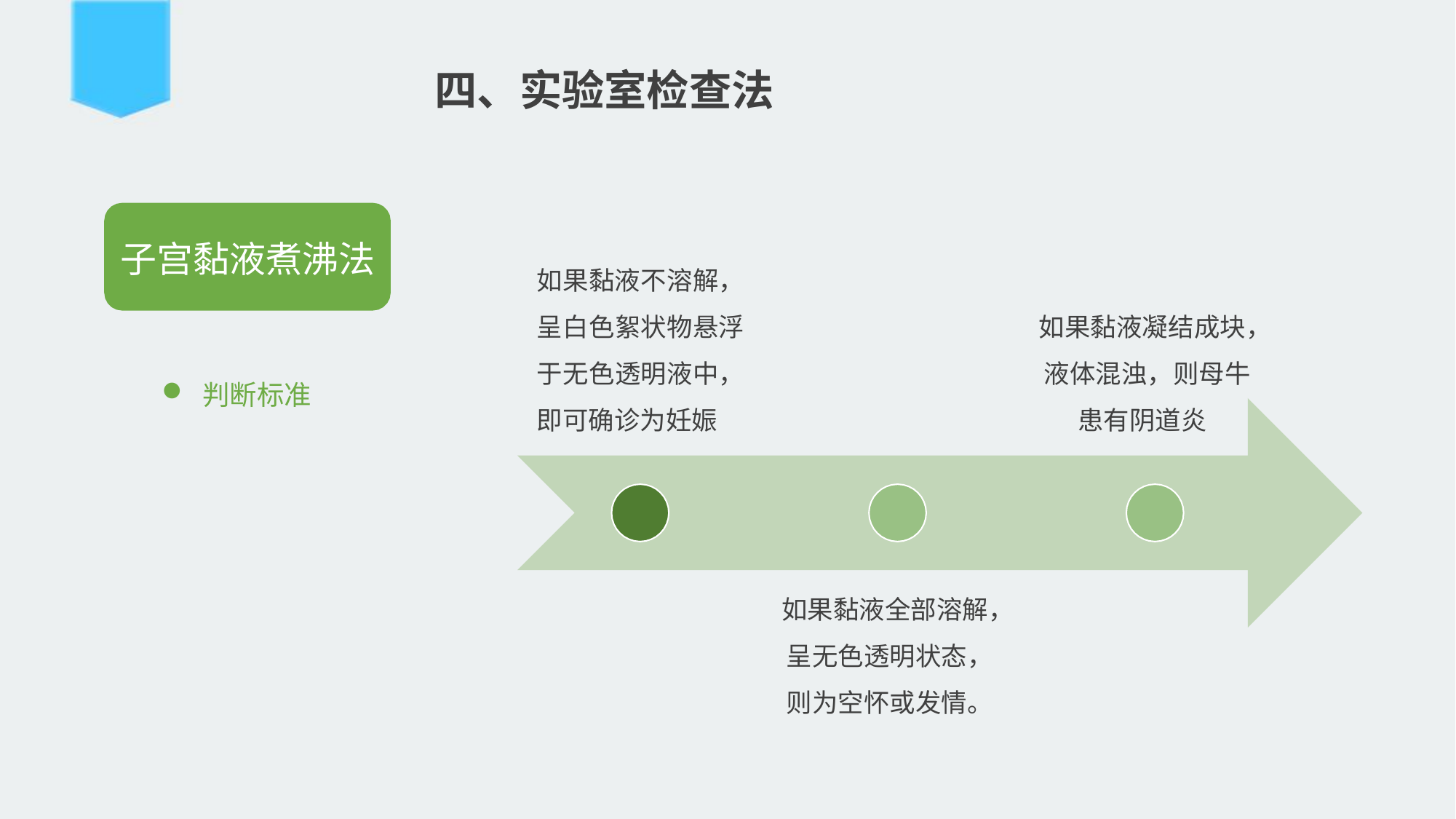

#
四、实验室检查法

子宫黏液煮沸法
如果黏液不溶解， 呈白色絮状物悬浮 于无色透明液中， 即可确诊为妊娠
如果黏液凝结成块， 液体混浊，则母牛
患有阴道炎
判断标准

如果黏液全部溶解， 呈无色透明状态，  则为空怀或发情。